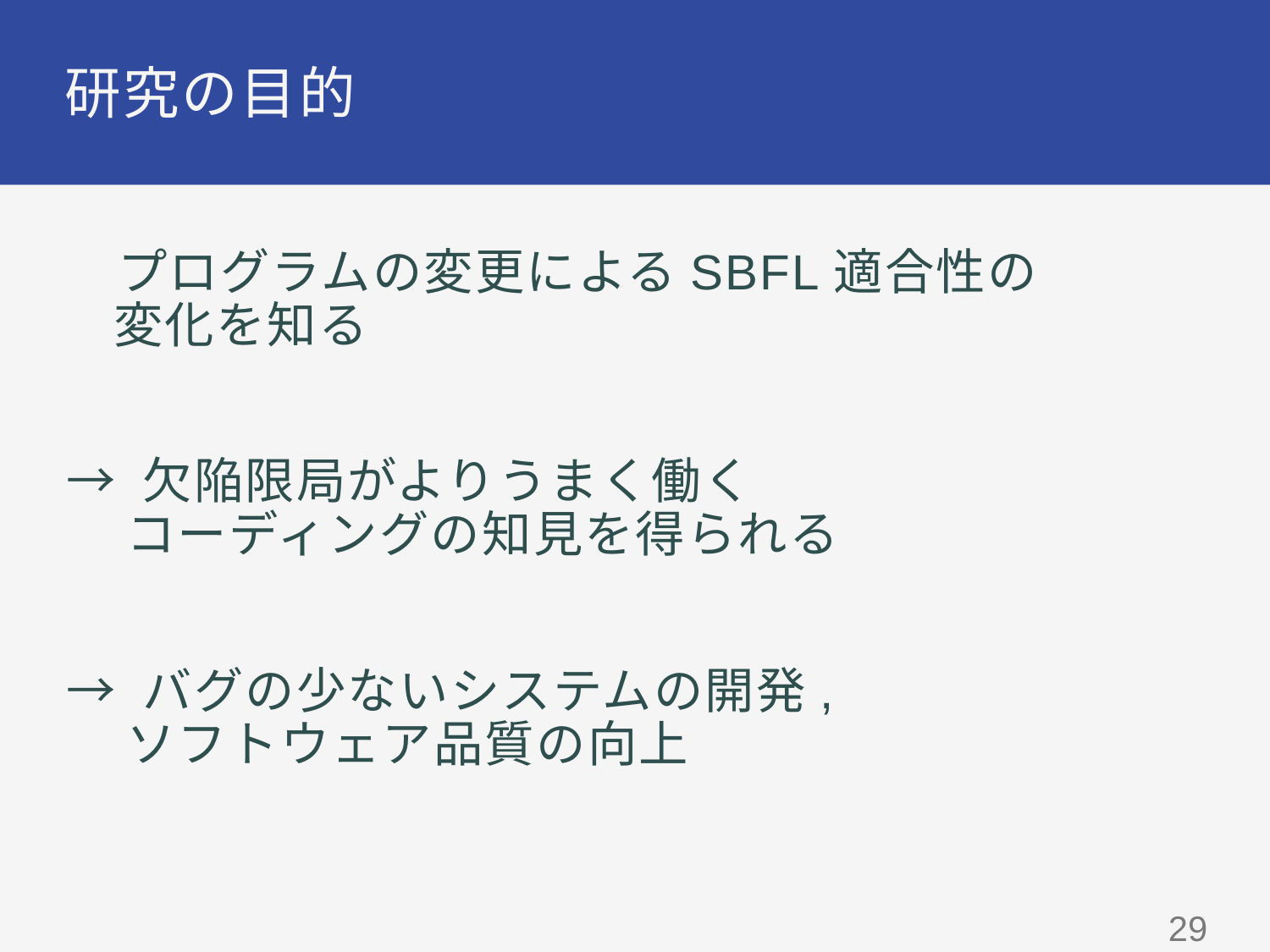

# 研究の目的
　プログラムの変更によるSBFL適合性の
　変化を知る

→ 欠陥限局がよりうまく働く
　 コーディングの知見を得られる

→ バグの少ないシステムの開発,
　 ソフトウェア品質の向上
29